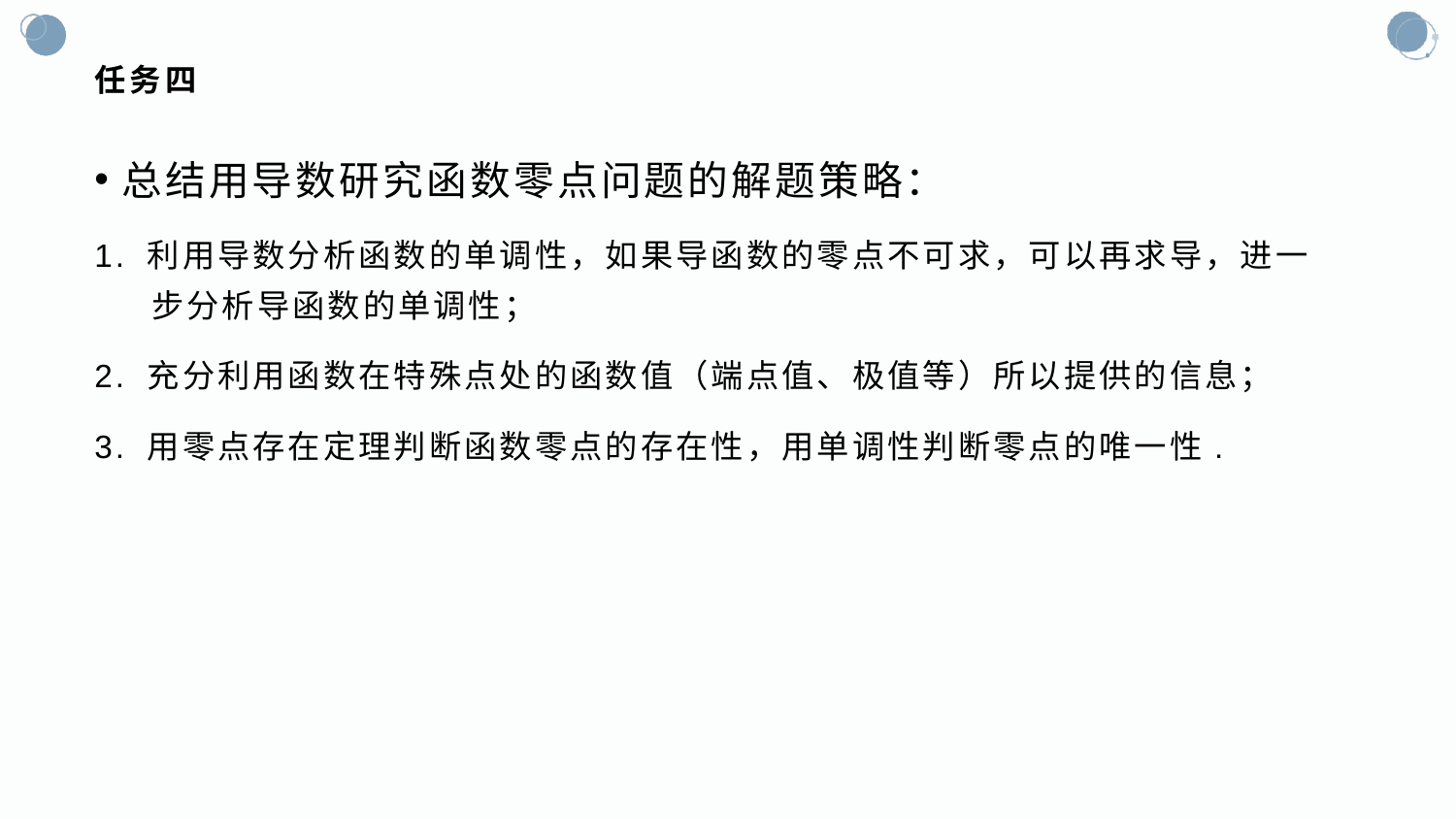

# 任务四
总结用导数研究函数零点问题的解题策略：
1. 利用导数分析函数的单调性，如果导函数的零点不可求，可以再求导，进一步分析导函数的单调性；
2. 充分利用函数在特殊点处的函数值（端点值、极值等）所以提供的信息；
3. 用零点存在定理判断函数零点的存在性，用单调性判断零点的唯一性.